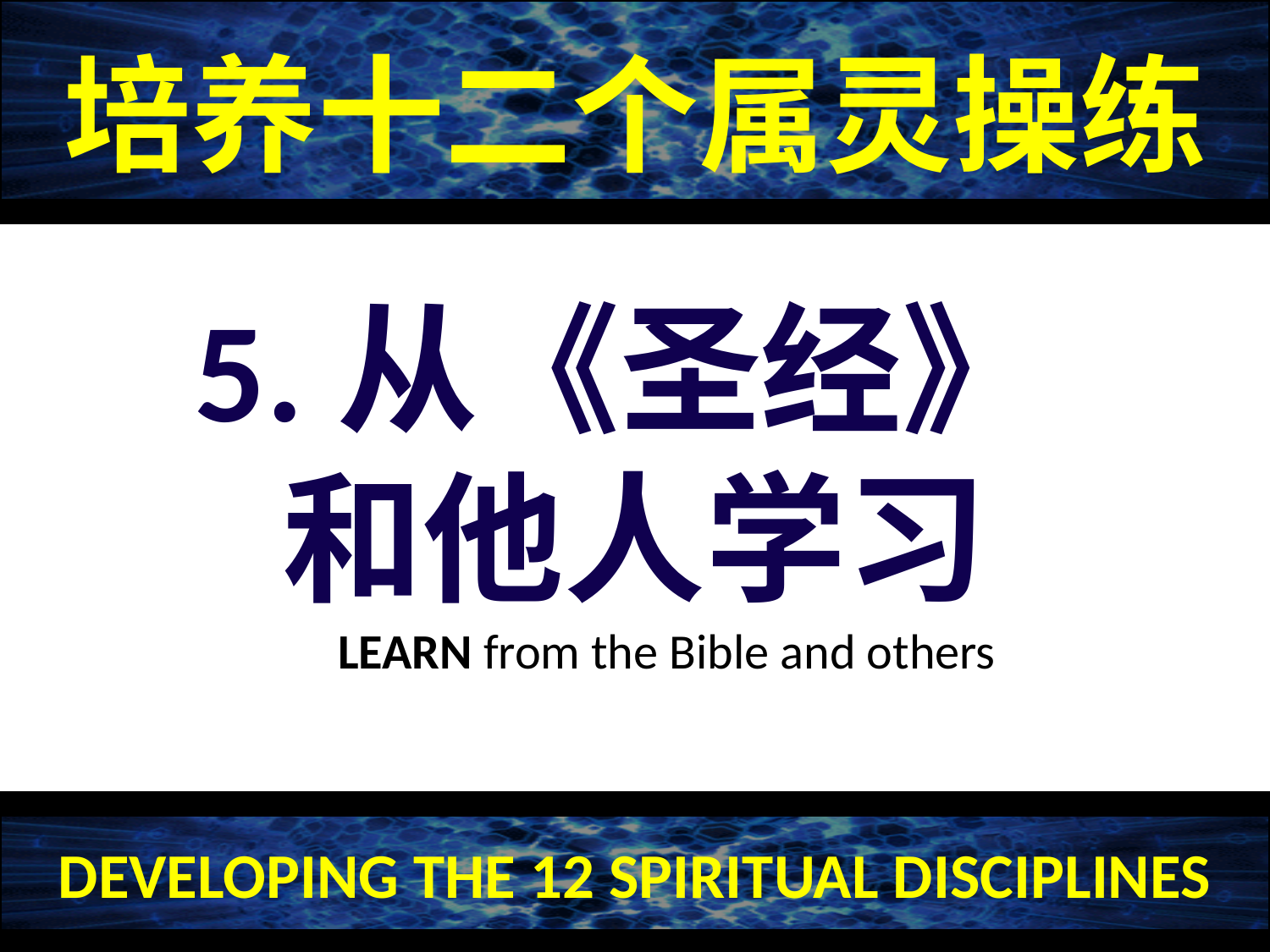

培养十二个属灵操练

5.从《圣经》
和他人学习
LEARN from the Bible and others
DEVELOPING THE 12 SPIRITUAL DISCIPLINES